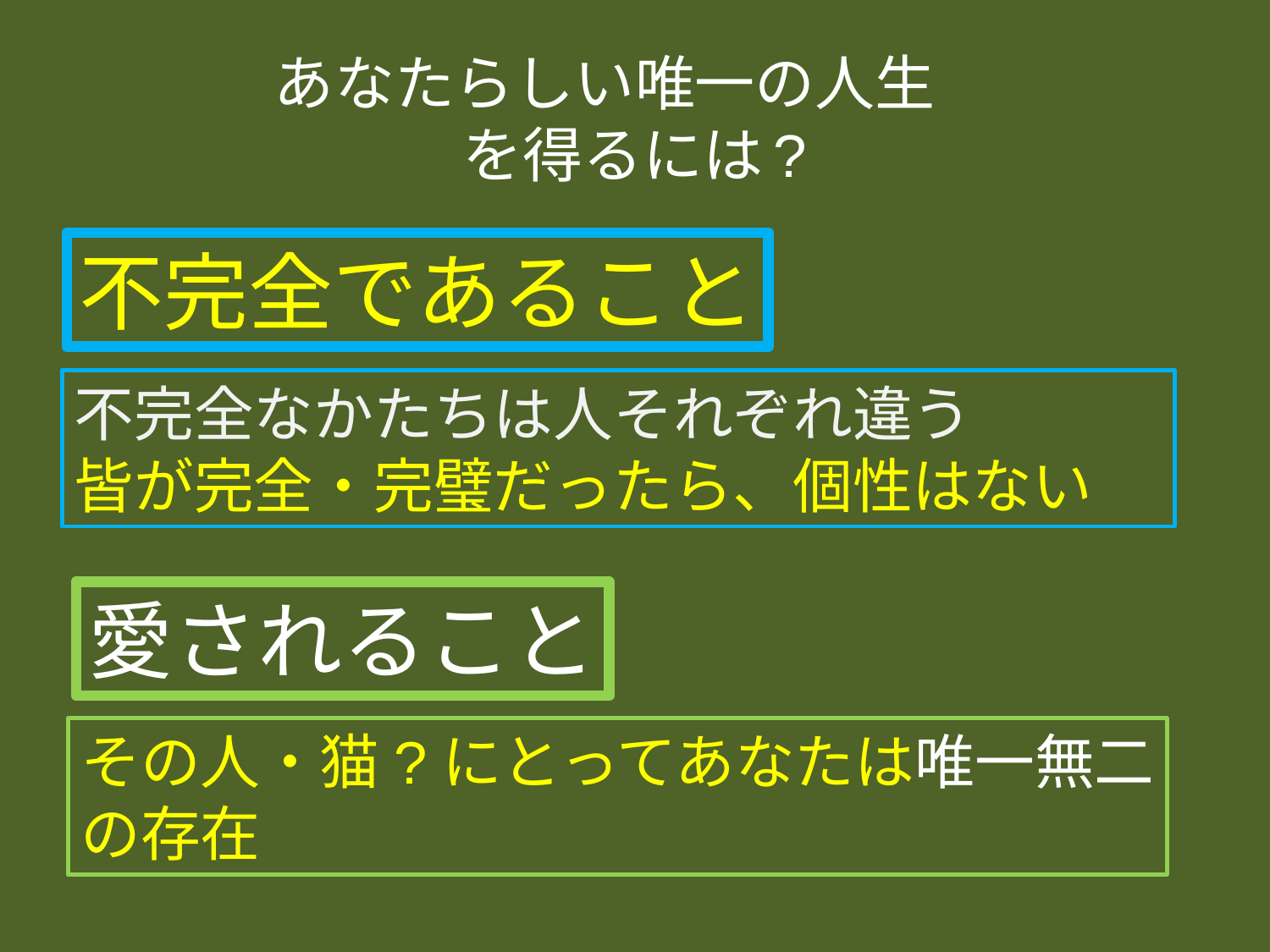

# あなたらしい唯一の人生　 を得るには?
不完全であること
不完全なかたちは人それぞれ違う
皆が完全・完璧だったら、個性はない
愛されること
その人・猫?にとってあなたは唯一無二
の存在